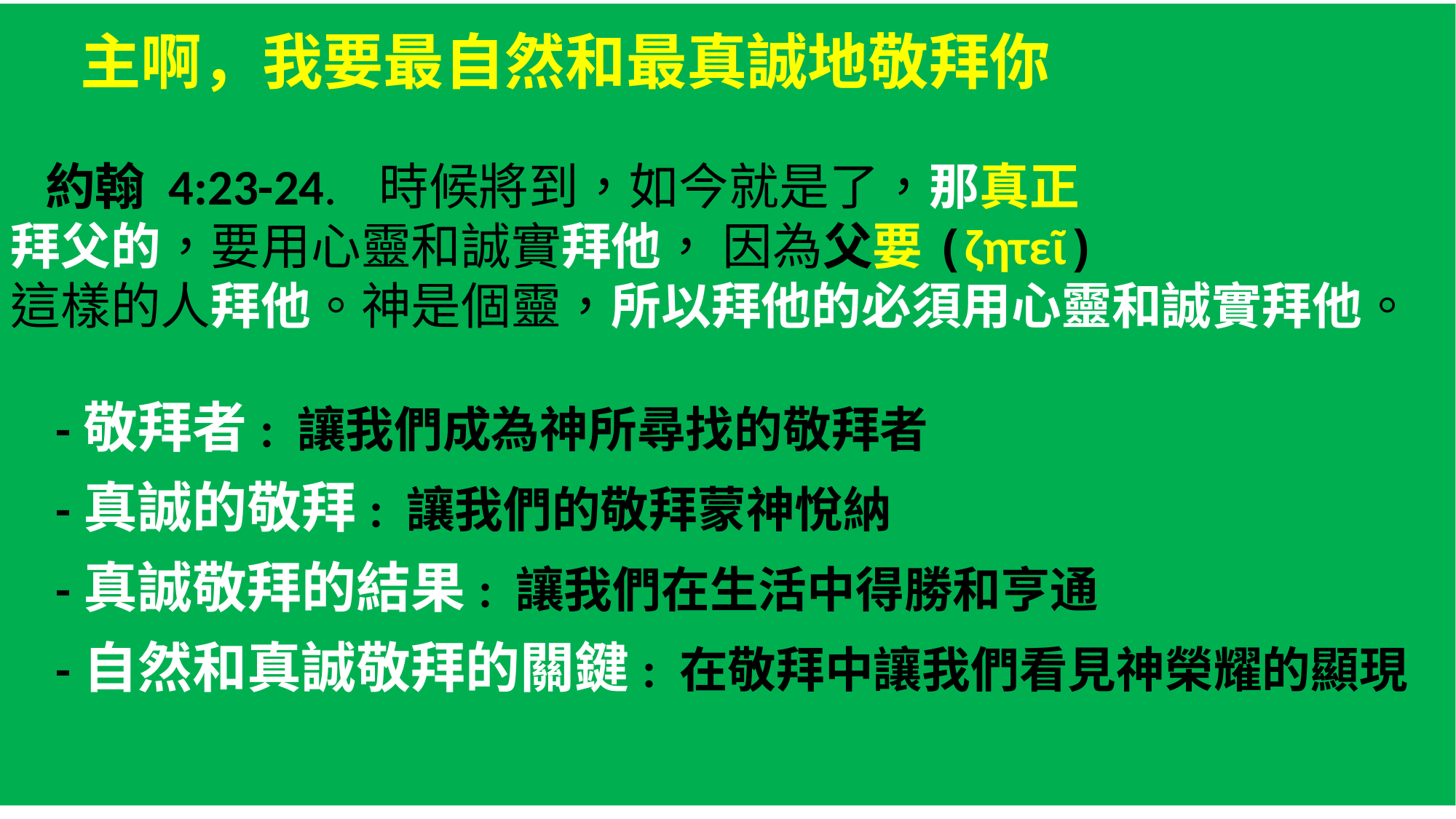

主啊，我要最自然和最真誠地敬拜你

  約翰 4:23-24. 時候將到，如今就是了，那真正
拜父的，要用心靈和誠實拜他， 因為父要(ζητεῖ)
這樣的人拜他。神是個靈，所以拜他的必須用心靈和誠實拜他。

    -敬拜者: 讓我們成為神所尋找的敬拜者

    -真誠的敬拜: 讓我們的敬拜蒙神悅納

    -真誠敬拜的結果: 讓我們在生活中得勝和亨通

    -自然和真誠敬拜的關鍵: 在敬拜中讓我們看見神榮耀的顯現